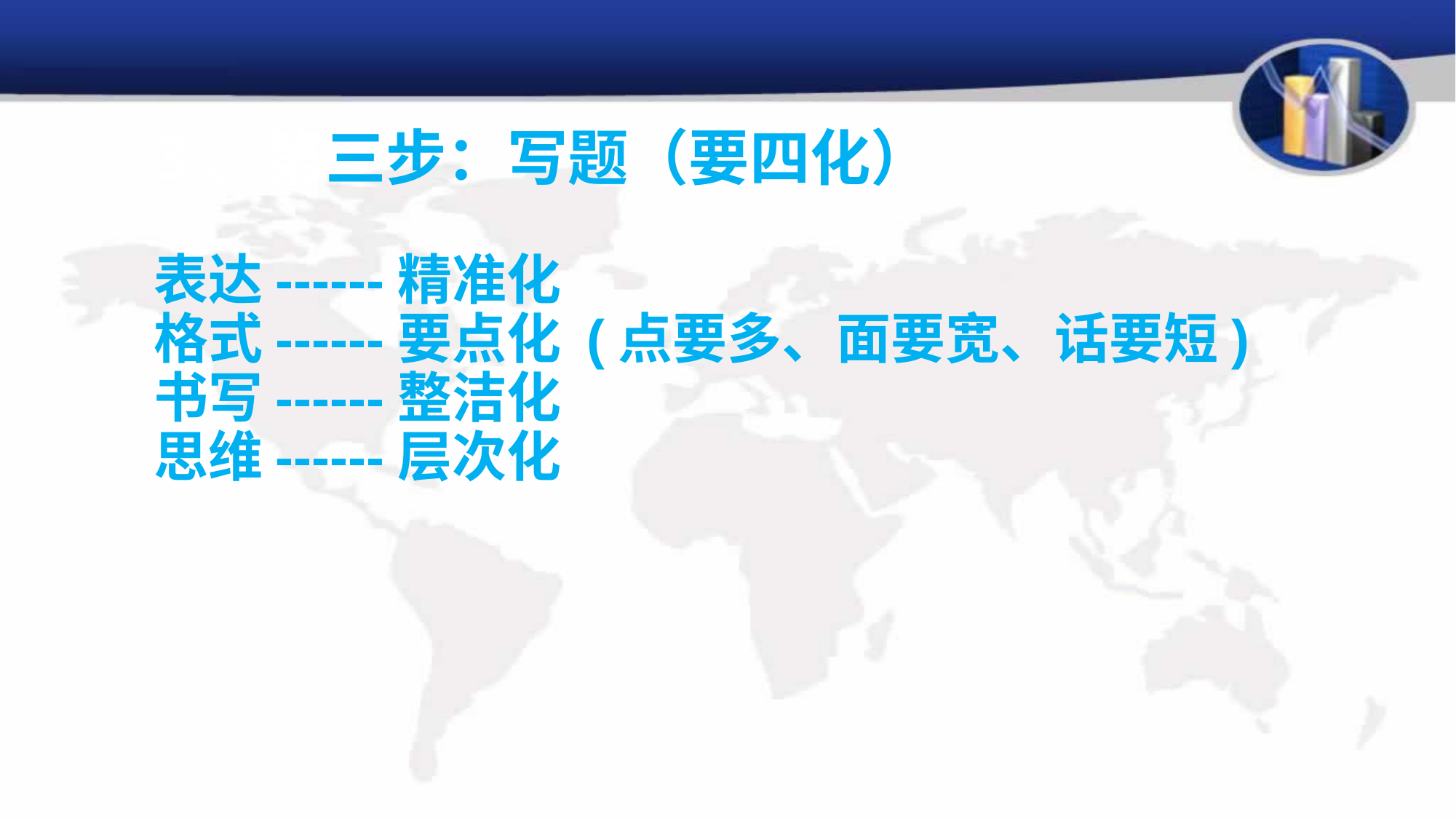

3、第三步：写题（要四化）

表达------精准化
格式------要点化 (点要多、面要宽、话要短)
书写------整洁化
思维------层次化